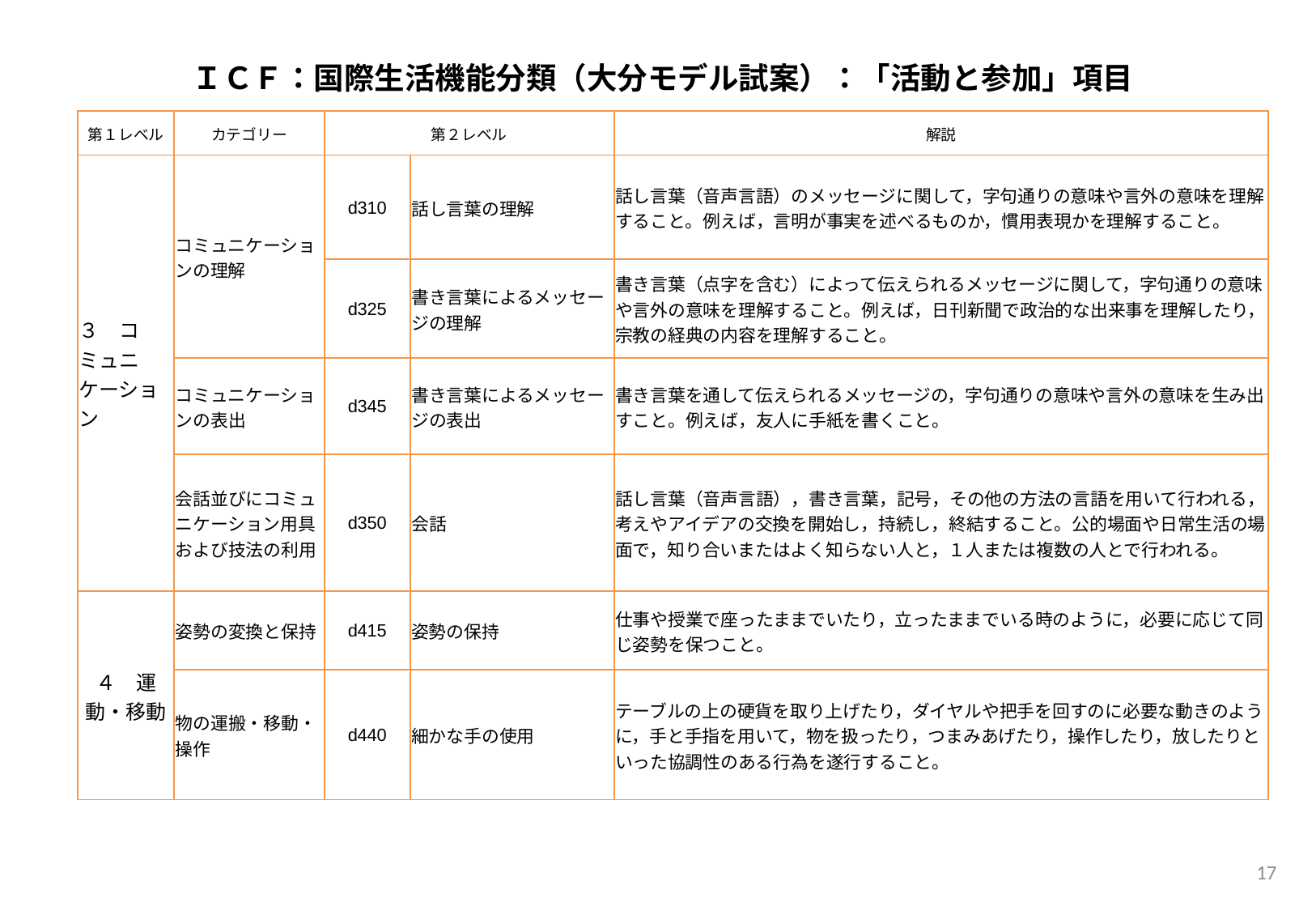

ＩＣＦ：国際生活機能分類（大分モデル試案）：「活動と参加」項目
| 第１レベル | カテゴリー | 第２レベル |  | 解説 |
| --- | --- | --- | --- | --- |
| ３　コミュニケーション | コミュニケーションの理解 | d310 | 話し言葉の理解 | 話し言葉（音声言語）のメッセージに関して，字句通りの意味や言外の意味を理解すること。例えば，言明が事実を述べるものか，慣用表現かを理解すること。 |
|  |  | d325 | 書き言葉によるメッセージの理解 | 書き言葉（点字を含む）によって伝えられるメッセージに関して，字句通りの意味や言外の意味を理解すること。例えば，日刊新聞で政治的な出来事を理解したり，宗教の経典の内容を理解すること。 |
|  | コミュニケーションの表出 | d345 | 書き言葉によるメッセージの表出 | 書き言葉を通して伝えられるメッセージの，字句通りの意味や言外の意味を生み出すこと。例えば，友人に手紙を書くこと。 |
|  | 会話並びにコミュニケーション用具および技法の利用 | d350 | 会話 | 話し言葉（音声言語），書き言葉，記号，その他の方法の言語を用いて行われる，考えやアイデアの交換を開始し，持続し，終結すること。公的場面や日常生活の場面で，知り合いまたはよく知らない人と，１人または複数の人とで行われる。 |
| ４　運動・移動 | 姿勢の変換と保持 | d415 | 姿勢の保持 | 仕事や授業で座ったままでいたり，立ったままでいる時のように，必要に応じて同じ姿勢を保つこと。 |
|  | 物の運搬・移動・操作 | d440 | 細かな手の使用 | テーブルの上の硬貨を取り上げたり，ダイヤルや把手を回すのに必要な動きのように，手と手指を用いて，物を扱ったり，つまみあげたり，操作したり，放したりといった協調性のある行為を遂行すること。 |
17